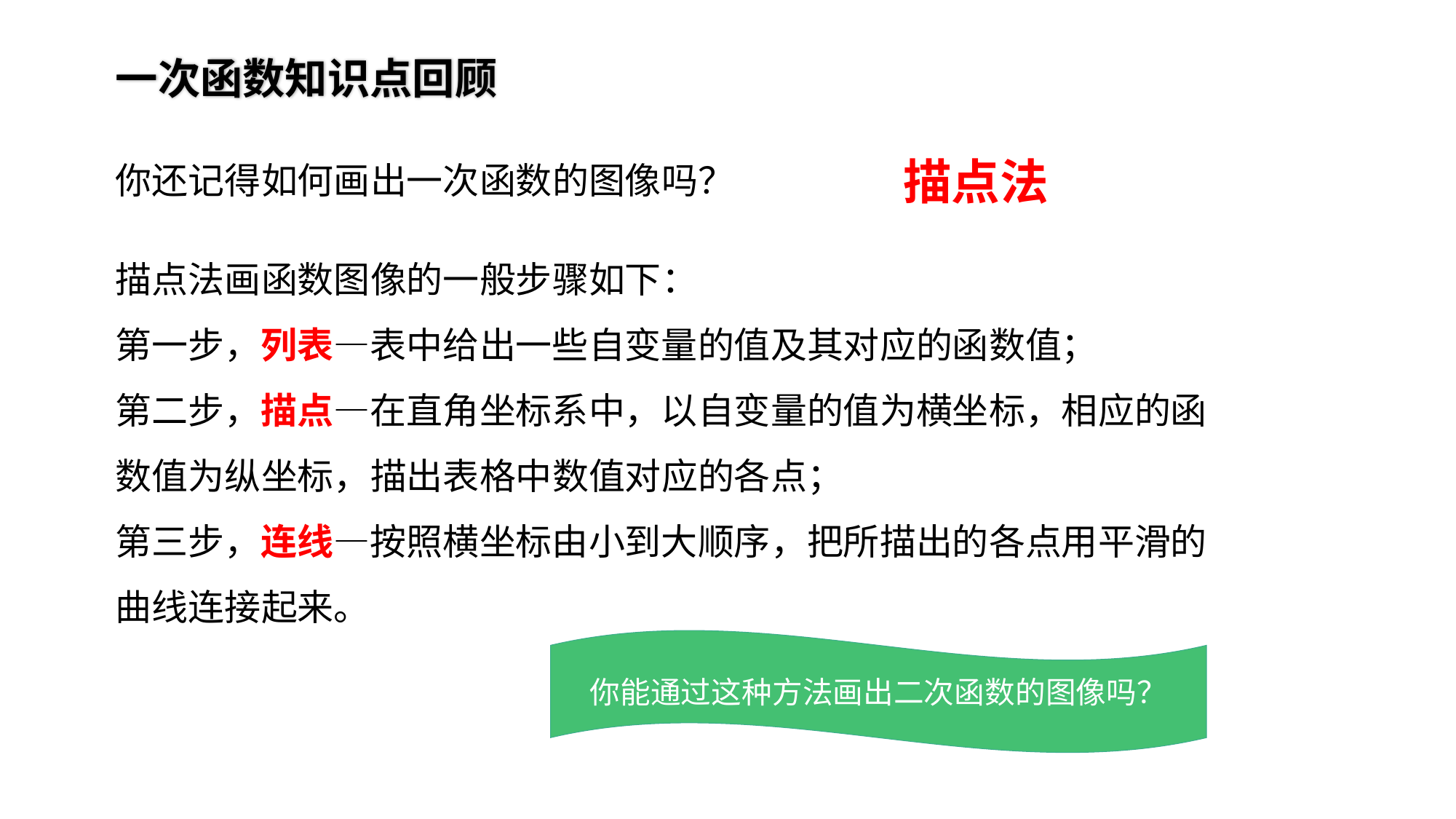

一次函数知识点回顾
描点法
你还记得如何画出一次函数的图像吗？
描点法画函数图像的一般步骤如下：
第一步，列表—表中给出一些自变量的值及其对应的函数值；
第二步，描点—在直角坐标系中，以自变量的值为横坐标，相应的函数值为纵坐标，描出表格中数值对应的各点；
第三步，连线—按照横坐标由小到大顺序，把所描出的各点用平滑的曲线连接起来。
你能通过这种方法画出二次函数的图像吗？